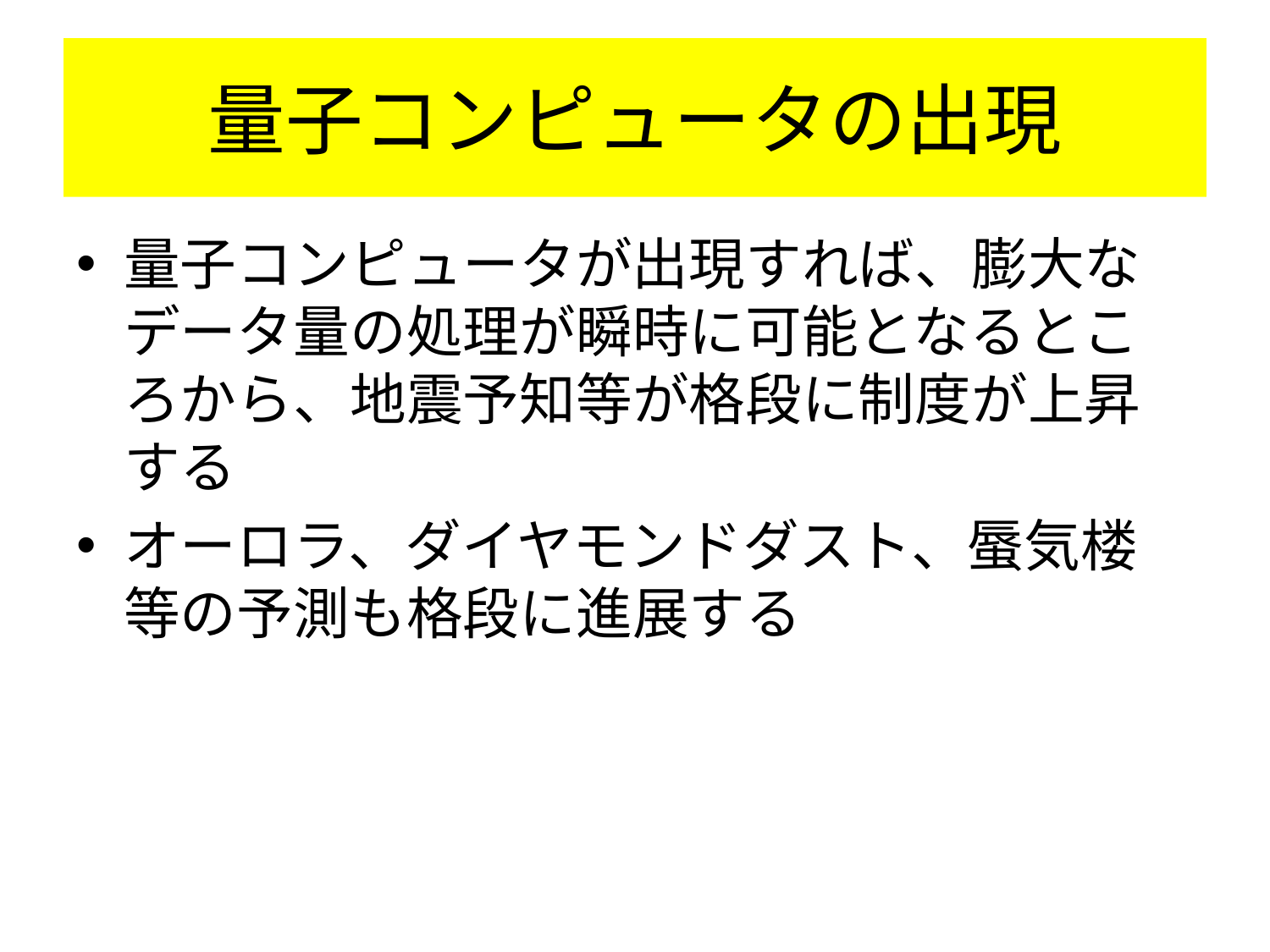

# 量子コンピュータの出現
量子コンピュータが出現すれば、膨大なデータ量の処理が瞬時に可能となるところから、地震予知等が格段に制度が上昇する
オーロラ、ダイヤモンドダスト、蜃気楼等の予測も格段に進展する